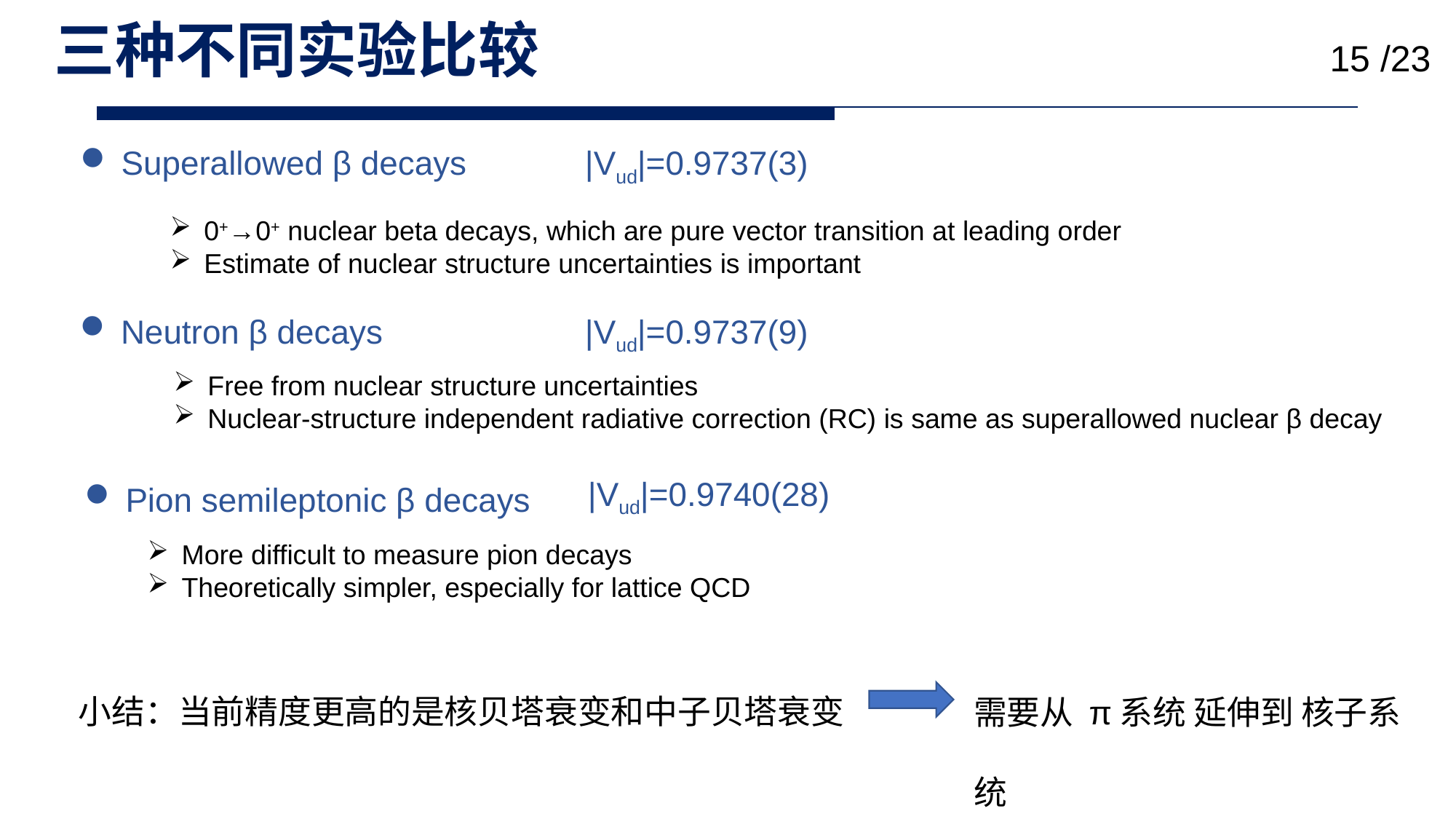

三种不同实验比较
15 /23
|Vud|=0.9737(3)
Superallowed β decays
0+→0+ nuclear beta decays, which are pure vector transition at leading order
Estimate of nuclear structure uncertainties is important
|Vud|=0.9737(9)
Neutron β decays
Free from nuclear structure uncertainties
Nuclear-structure independent radiative correction (RC) is same as superallowed nuclear β decay
|Vud|=0.9740(28)
Pion semileptonic β decays
More difficult to measure pion decays
Theoretically simpler, especially for lattice QCD
小结：当前精度更高的是核贝塔衰变和中子贝塔衰变
需要从 π系统 延伸到 核子系统